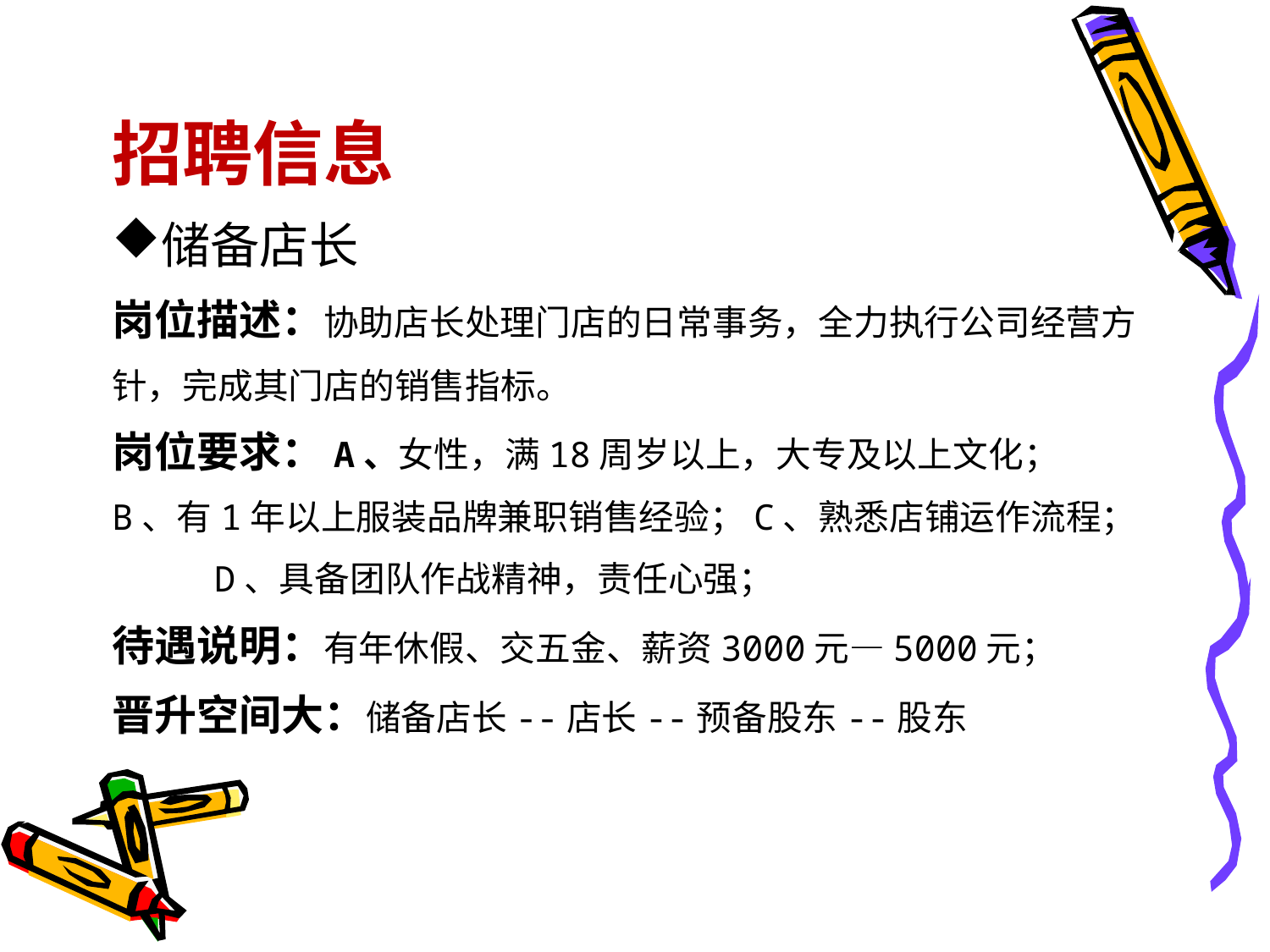

# 招聘信息
储备店长
岗位描述：协助店长处理门店的日常事务，全力执行公司经营方针，完成其门店的销售指标。
岗位要求：A、女性，满18周岁以上，大专及以上文化；             B、有1年以上服装品牌兼职销售经验；C、熟悉店铺运作流程；               D、具备团队作战精神，责任心强；
待遇说明：有年休假、交五金、薪资3000元—5000元；
晋升空间大：储备店长--店长--预备股东--股东